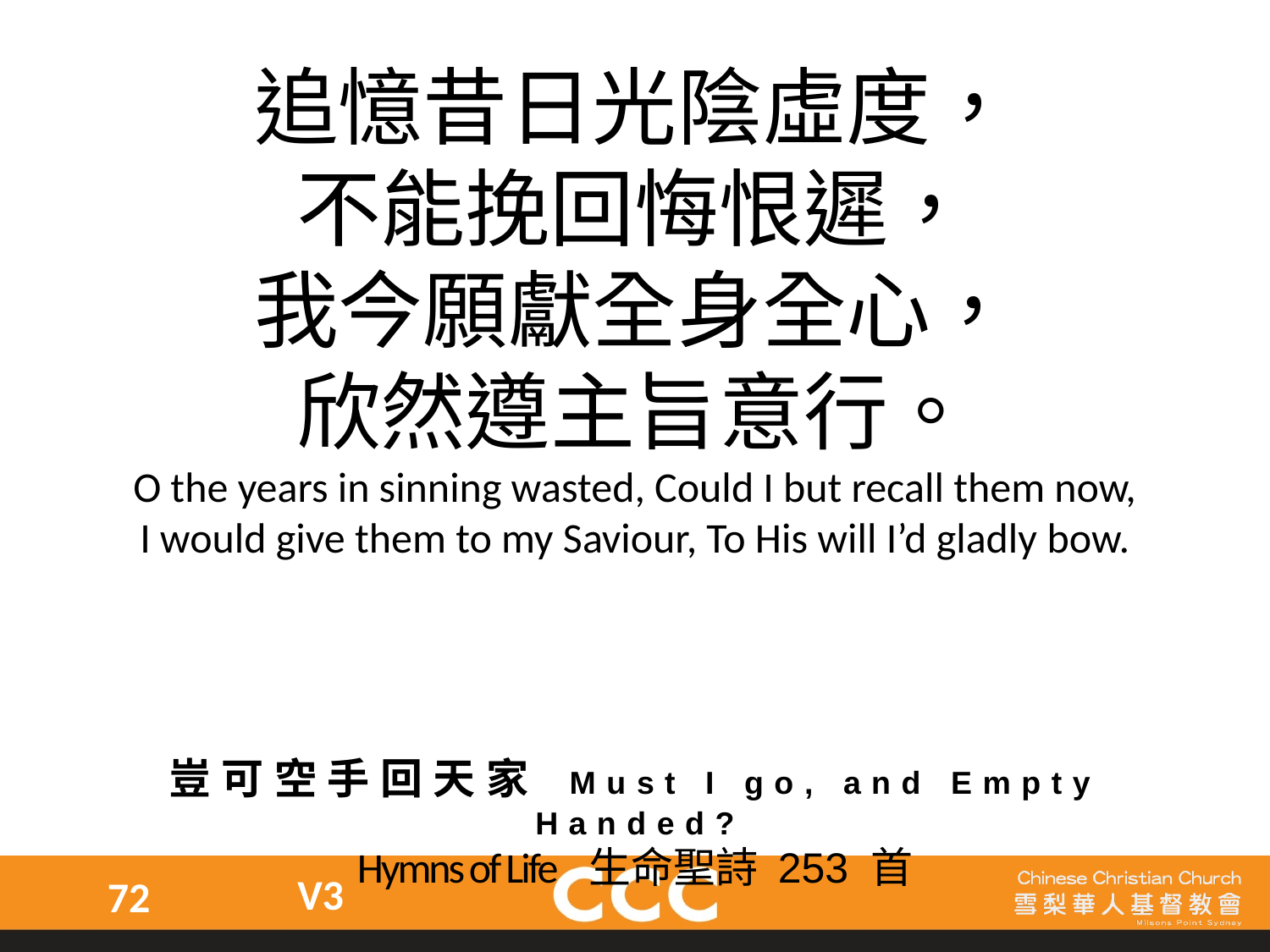

追憶昔日光陰虛度，
不能挽回悔恨遲，
我今願獻全身全心，
欣然遵主旨意行。
O the years in sinning wasted, Could I but recall them now,
I would give them to my Saviour, To His will I’d gladly bow.
豈可空手回天家 Must I go, and Empty Handed?
Hymns of Life   生命聖詩 253 首
V3
72